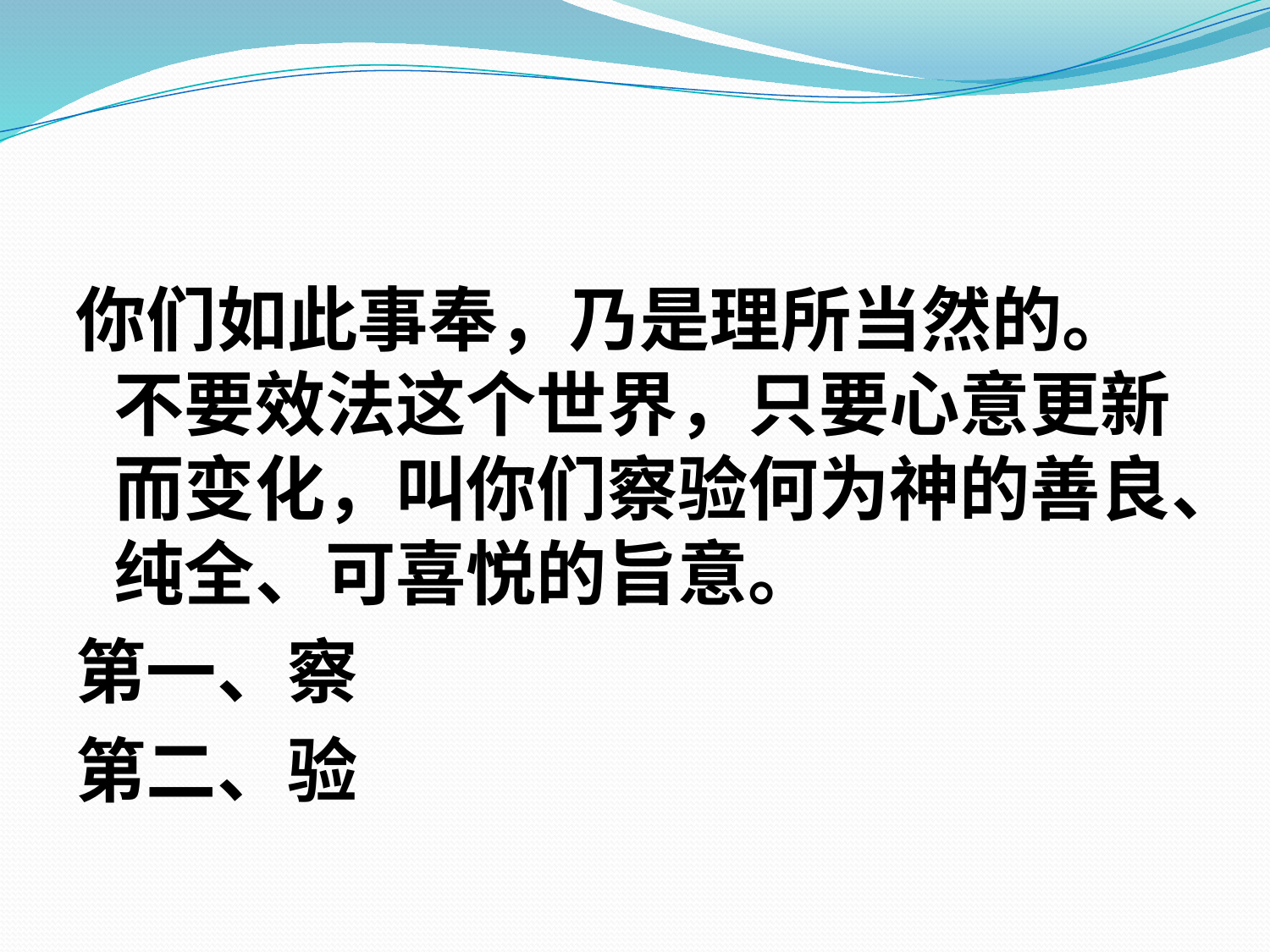

#
你们如此事奉，乃是理所当然的。不要效法这个世界，只要心意更新而变化，叫你们察验何为神的善良、纯全、可喜悦的旨意。
第一、察
第二、验